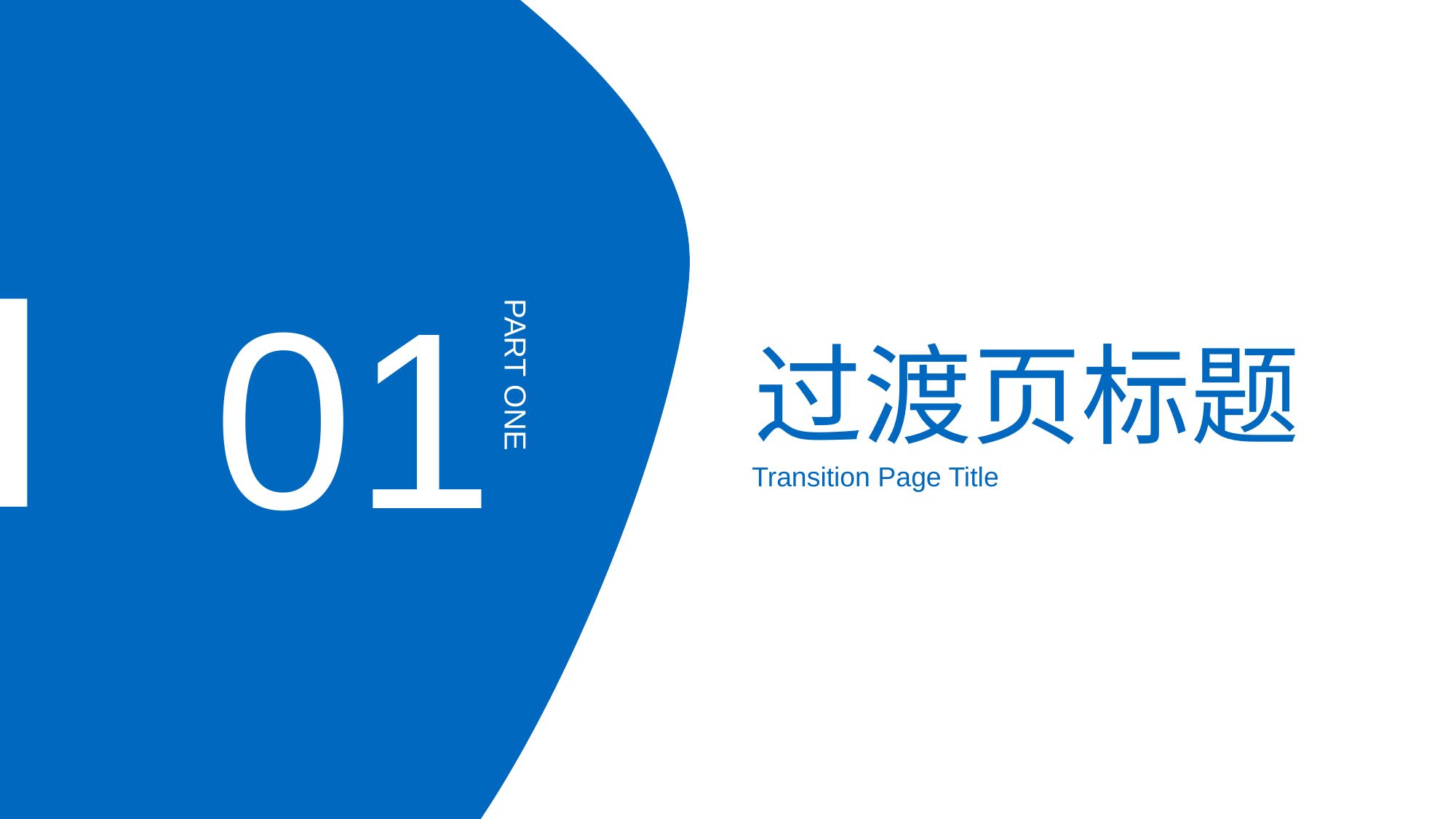

01

PART ONE
过渡页标题
Transition Page Title